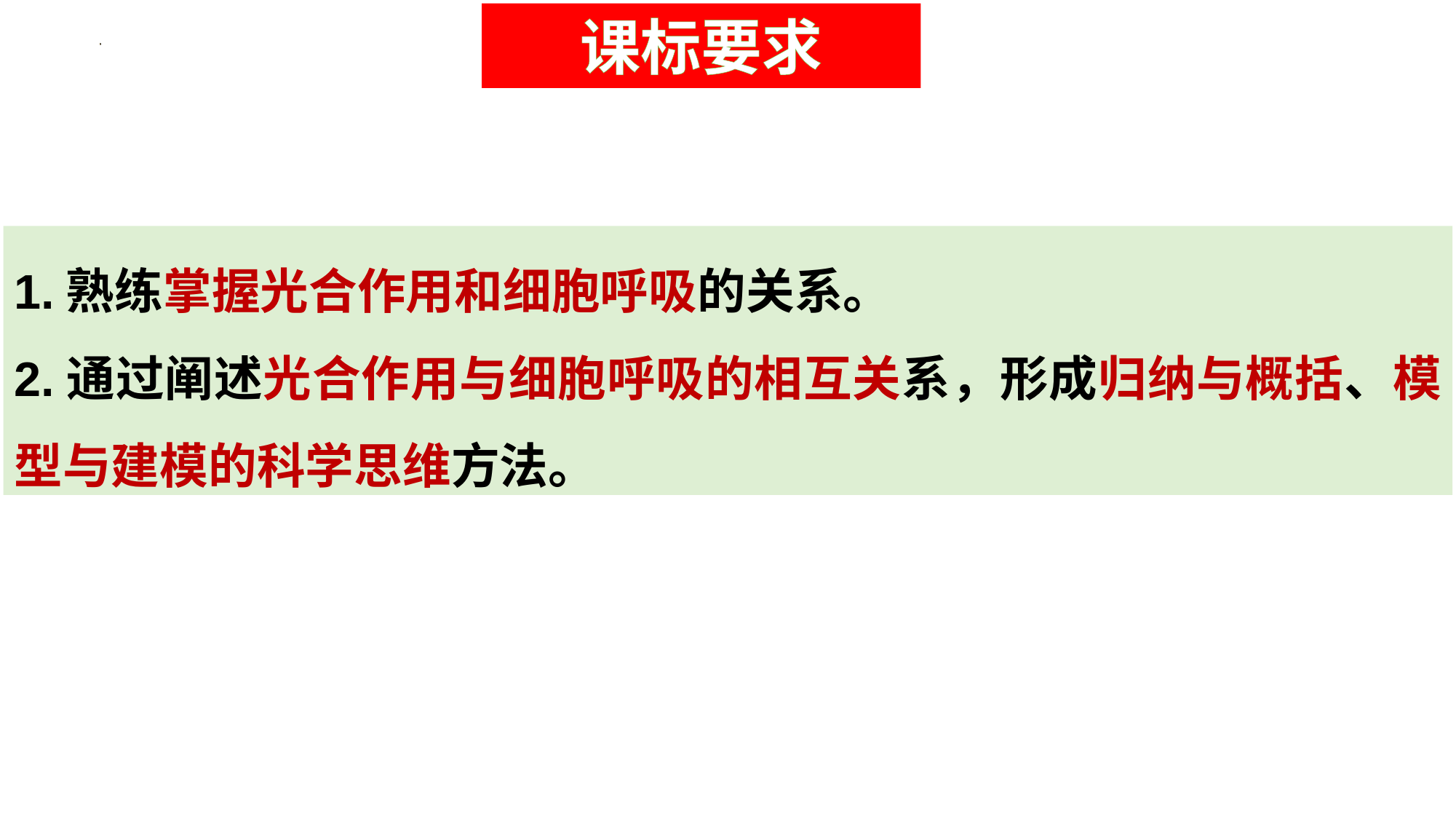

课标要求

1.熟练掌握光合作用和细胞呼吸的关系。
2.通过阐述光合作用与细胞呼吸的相互关系，形成归纳与概括、模型与建模的科学思维方法。